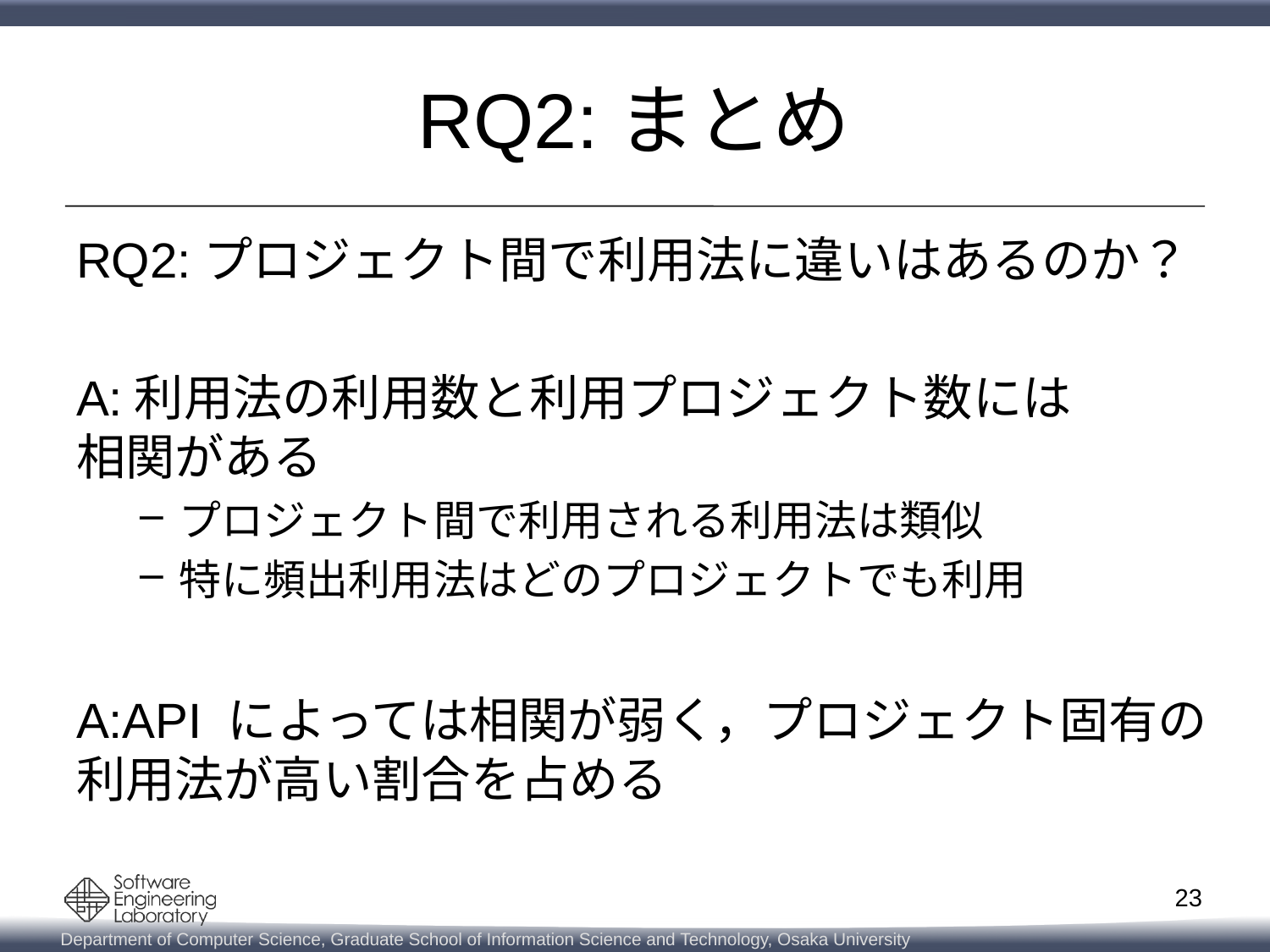

# RQ2:まとめ
RQ2:プロジェクト間で利用法に違いはあるのか？

A:利用法の利用数と利用プロジェクト数には
相関がある
プロジェクト間で利用される利用法は類似
特に頻出利用法はどのプロジェクトでも利用

A:API によっては相関が弱く，プロジェクト固有の
利用法が高い割合を占める

23